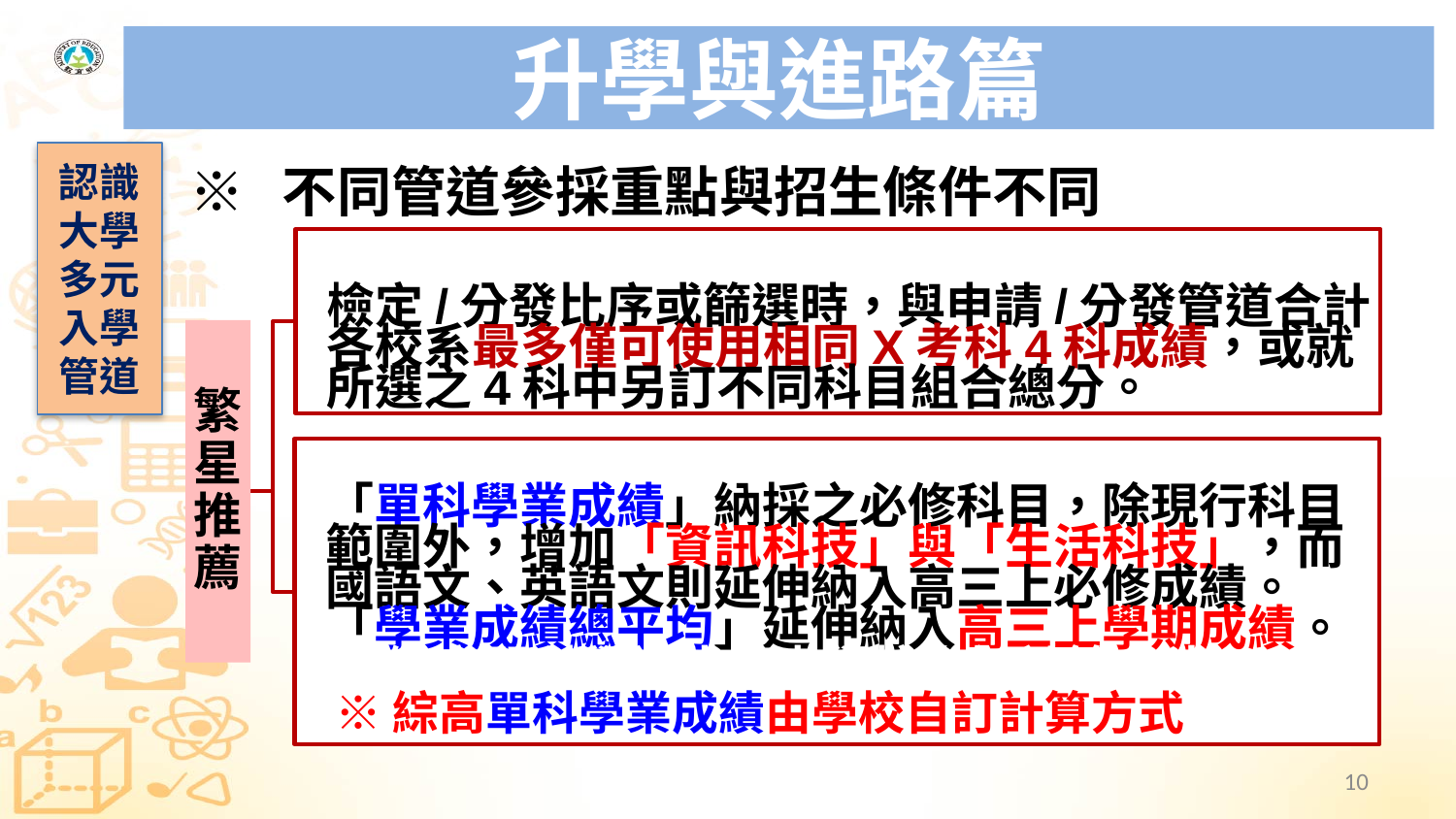

# 升學與進路篇
※  不同管道參採重點與招生條件不同
認識大學多元入學管道

繁星推薦
檢定/分發比序或篩選時，與申請/分發管道合計各校系最多僅可使用相同X考科4科成績，或就所選之4科中另訂不同科目組合總分。
「單科學業成績」納採之必修科目，除現行科目範圍外，增加「資訊科技」與「生活科技」，而國語文、英語文則延伸納入高三上必修成績。
「學業成績總平均」延伸納入高三上學期成績。
※綜高單科學業成績由學校自訂計算方式
※綜高單科學業成績由學校自訂計算方式
10